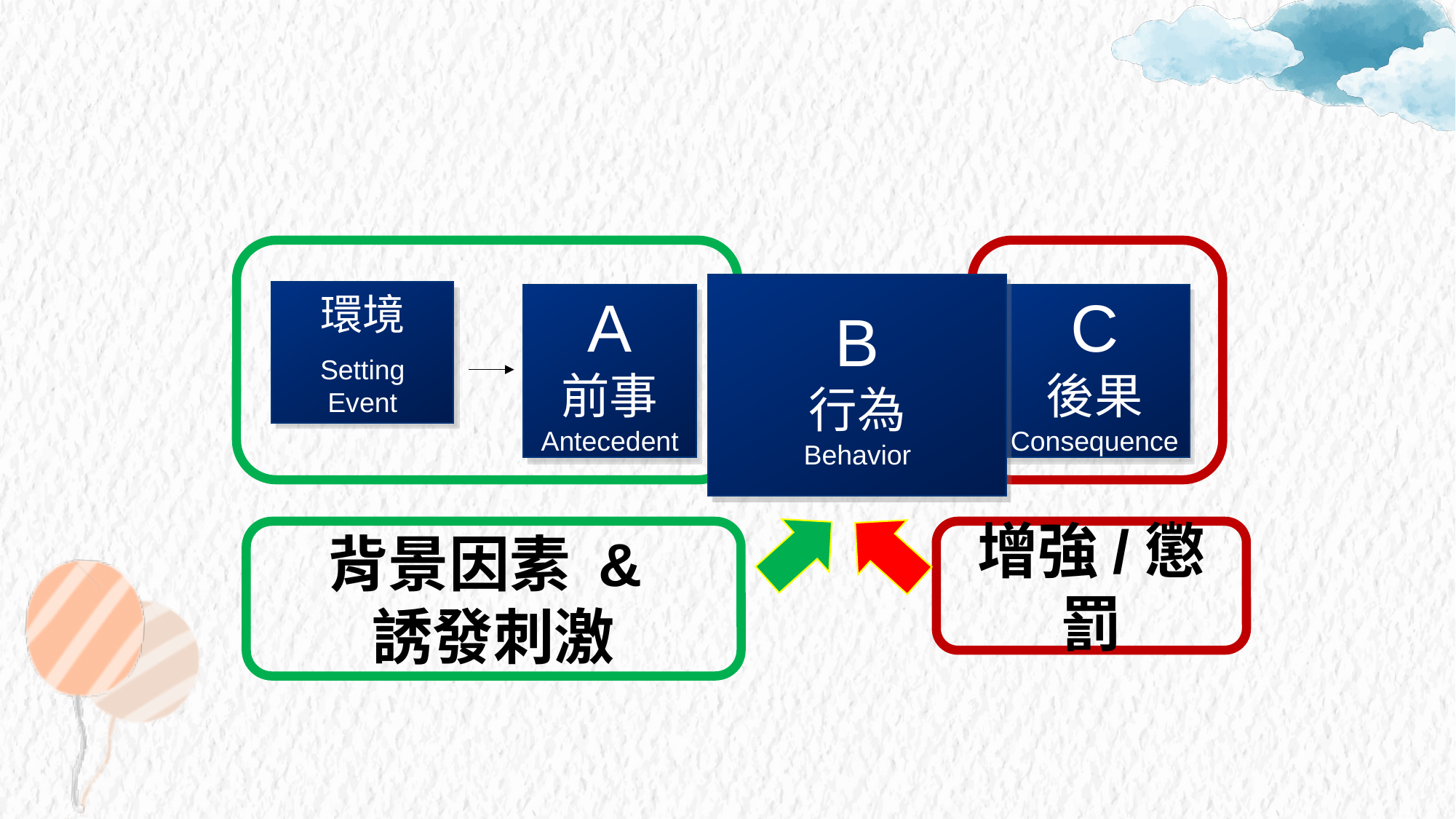

12

B
行為
Behavior
環境
Setting Event
A
前事
Antecedent
B
行為
Behavior
C
後果
Consequence

背景因素 &
誘發刺激
增強/懲罰